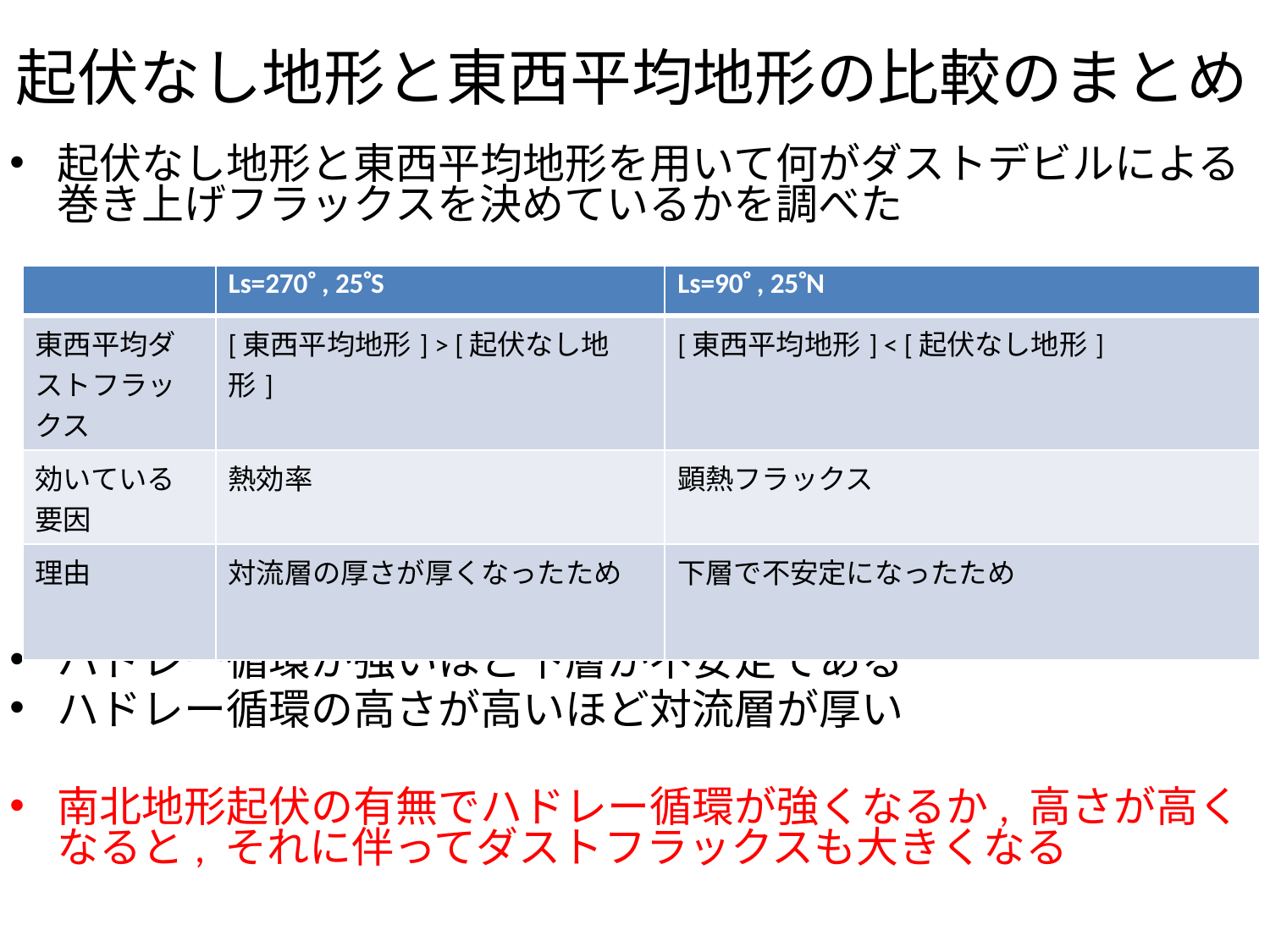

起伏なし地形と東西平均地形の比較のまとめ
起伏なし地形と東西平均地形を用いて何がダストデビルによる巻き上げフラックスを決めているかを調べた

ハドレー循環が強いほど下層が不安定である
ハドレー循環の高さが高いほど対流層が厚い

南北地形起伏の有無でハドレー循環が強くなるか, 高さが高くなると, それに伴ってダストフラックスも大きくなる
|  | Ls=270° , 25°S | Ls=90° , 25°N |
| --- | --- | --- |
| 東西平均ダストフラックス | [東西平均地形] > [起伏なし地形] | [東西平均地形] < [起伏なし地形] |
| 効いている要因 | 熱効率 | 顕熱フラックス |
| 理由 | 対流層の厚さが厚くなったため | 下層で不安定になったため |